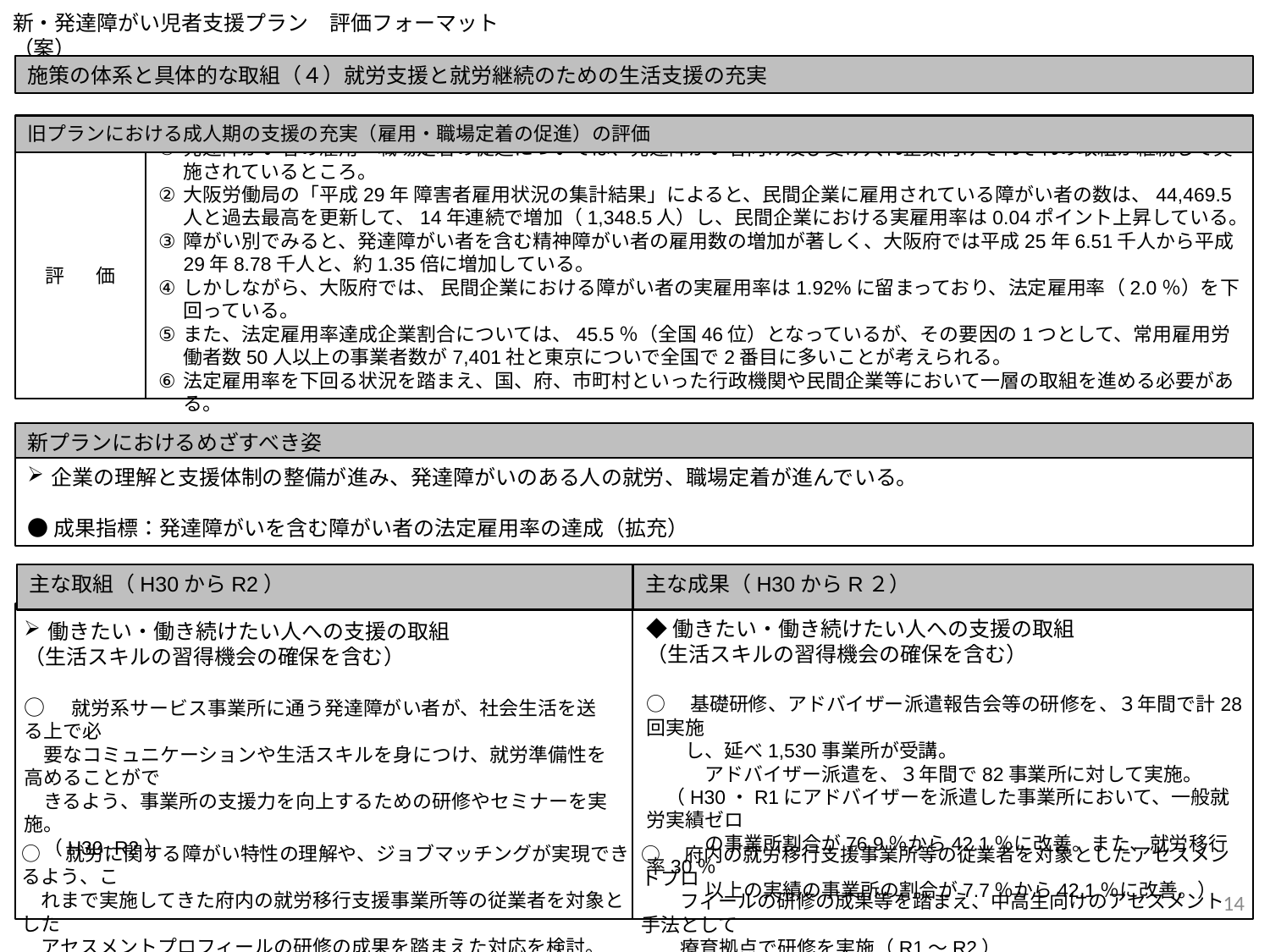

# 新・発達障がい児者支援プラン　評価フォーマット（案）
施策の体系と具体的な取組（４）就労支援と就労継続のための生活支援の充実
旧プランにおける成人期の支援の充実（雇用・職場定着の促進）の評価
評       価
発達障がい者の雇用・職場定着の促進については、発達障がい者向け及び受け入れ企業向けそれぞれの取組が継続して実施されているところ。
大阪労働局の「平成29年 障害者雇用状況の集計結果」によると、民間企業に雇用されている障がい者の数は、44,469.5人と過去最高を更新して、14年連続で増加（1,348.5人）し、民間企業における実雇用率は0.04ポイント上昇している。
障がい別でみると、発達障がい者を含む精神障がい者の雇用数の増加が著しく、大阪府では平成25年6.51千人から平成29年8.78千人と、約1.35倍に増加している。
しかしながら、大阪府では、 民間企業における障がい者の実雇用率は1.92%に留まっており、法定雇用率（2.0％）を下回っている。
また、法定雇用率達成企業割合については、45.5％（全国46位）となっているが、その要因の1つとして、常用雇用労働者数50人以上の事業者数が7,401社と東京についで全国で2番目に多いことが考えられる。
法定雇用率を下回る状況を踏まえ、国、府、市町村といった行政機関や民間企業等において一層の取組を進める必要がある。

新プランにおけるめざすべき姿

企業の理解と支援体制の整備が進み、発達障がいのある人の就労、職場定着が進んでいる。

●成果指標：発達障がいを含む障がい者の法定雇用率の達成（拡充）

主な取組（H30からR2）
主な成果（H30からR２）

◆働きたい・働き続けたい人への支援の取組
（生活スキルの習得機会の確保を含む）

○　基礎研修、アドバイザー派遣報告会等の研修を、３年間で計28回実施
　　し、延べ1,530事業所が受講。
　　　アドバイザー派遣を、３年間で82事業所に対して実施。
　（H30・R1にアドバイザーを派遣した事業所において、一般就労実績ゼロ
　　　の事業所割合が76.9％から42.1％に改善。また、就労移行率30％
　　　以上の実績の事業所の割合が7.7％から42.1％に改善。）
働きたい・働き続けたい人への支援の取組
（生活スキルの習得機会の確保を含む）

○　就労系サービス事業所に通う発達障がい者が、社会生活を送る上で必
　要なコミュニケーションや生活スキルを身につけ、就労準備性を高めることがで
　きるよう、事業所の支援力を向上するための研修やセミナーを実施。
　（H30~R2）

○　就労に関する障がい特性の理解や、ジョブマッチングが実現できるよう、こ
　れまで実施してきた府内の就労移行支援事業所等の従業者を対象とした
　アセスメントプロフィールの研修の成果を踏まえた対応を検討。
○　府内の就労移行支援事業所等の従業者を対象としたアセスメントプロ
　　フィールの研修の成果等を踏まえ、中高生向けのアセスメント手法として
　　療育拠点で研修を実施（R1～R2）
14